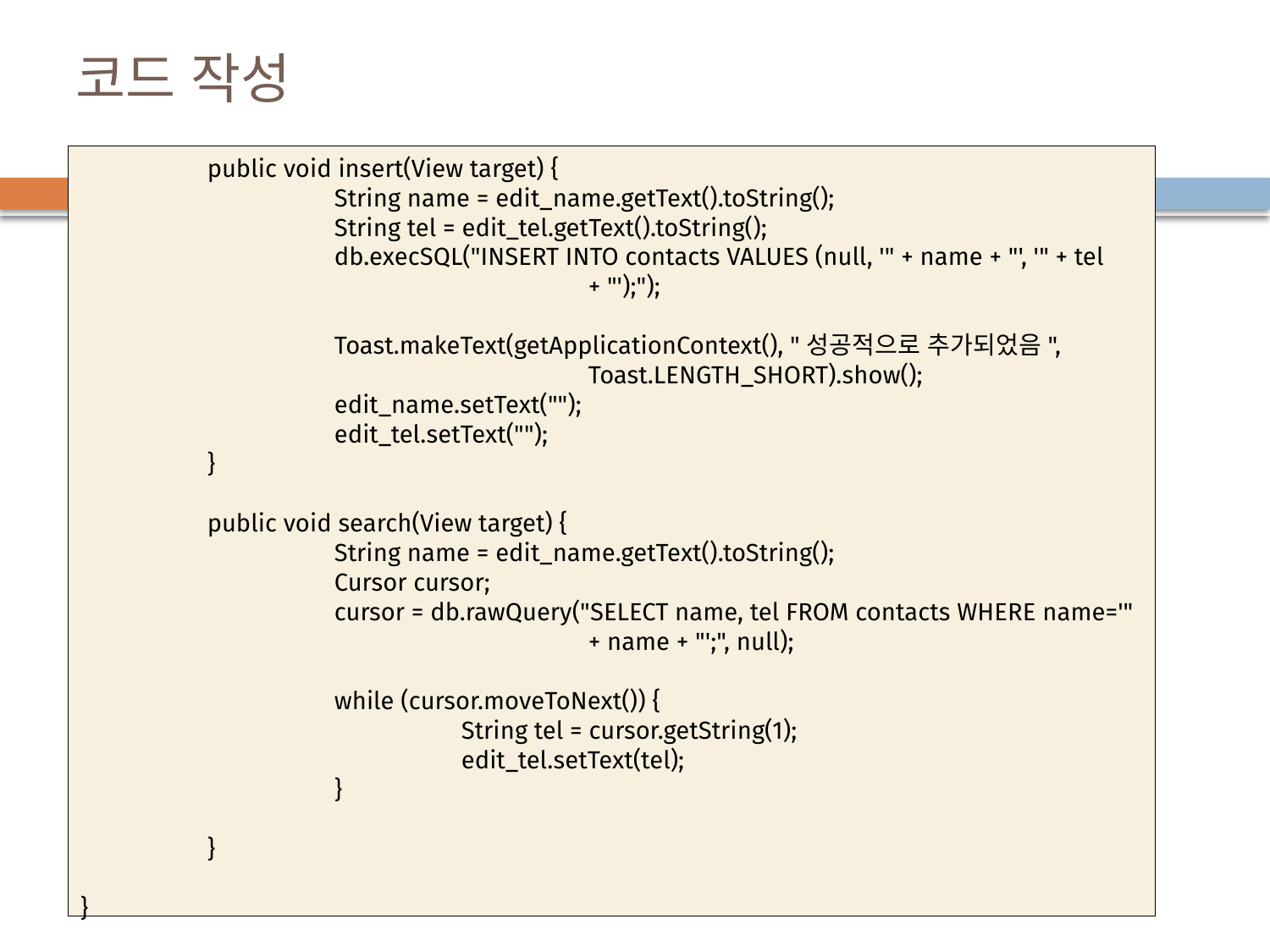

# 코드 작성
	public void insert(View target) {
		String name = edit_name.getText().toString();
		String tel = edit_tel.getText().toString();
		db.execSQL("INSERT INTO contacts VALUES (null, '" + name + "', '" + tel
				+ "');");

		Toast.makeText(getApplicationContext(), "성공적으로 추가되었음",
				Toast.LENGTH_SHORT).show();
		edit_name.setText("");
		edit_tel.setText("");
	}

	public void search(View target) {
		String name = edit_name.getText().toString();
		Cursor cursor;
		cursor = db.rawQuery("SELECT name, tel FROM contacts WHERE name='"
				+ name + "';", null);

		while (cursor.moveToNext()) {
			String tel = cursor.getString(1);
			edit_tel.setText(tel);
		}

	}

}